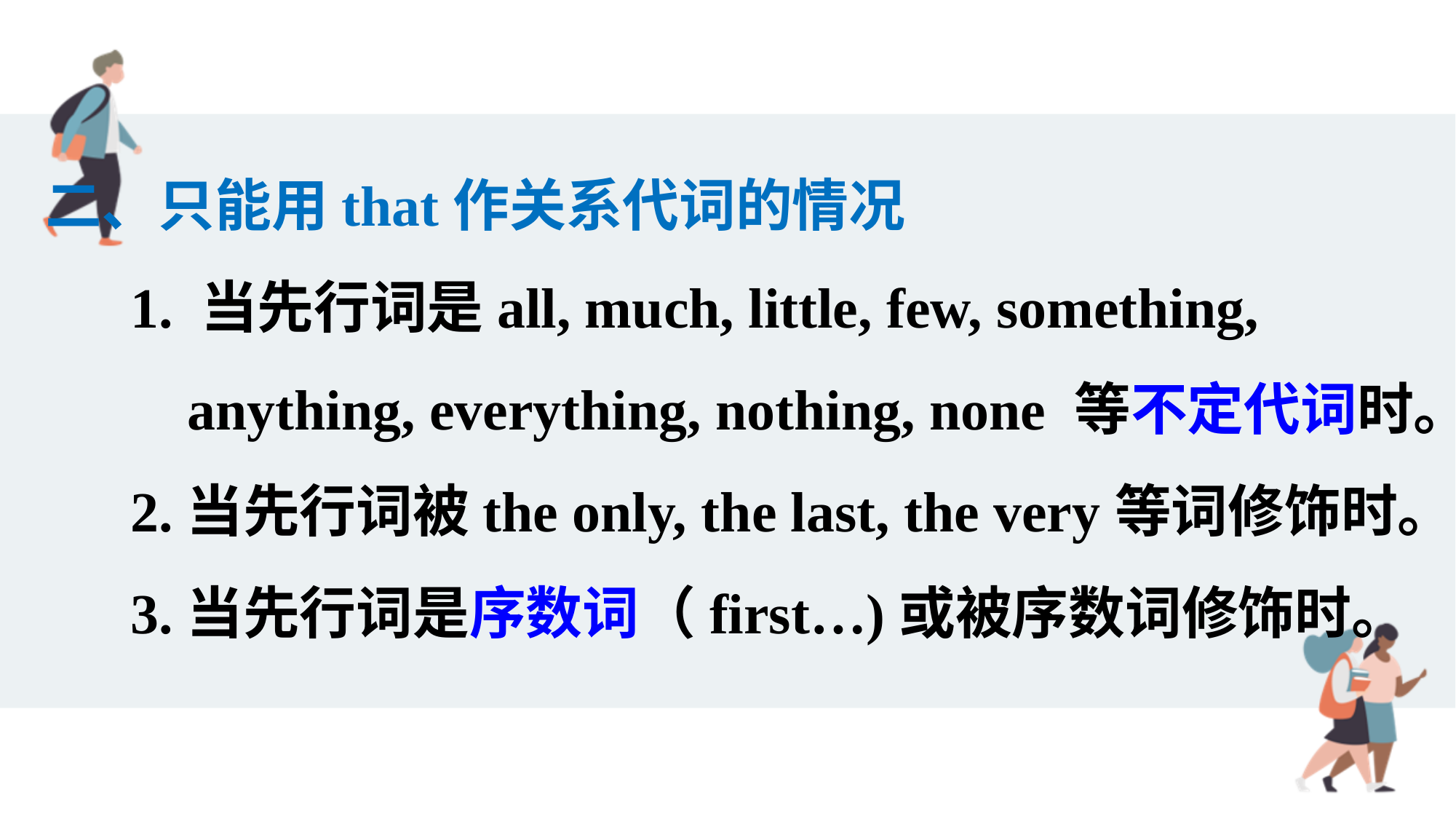

二、只能用that作关系代词的情况
      1. 当先行词是all, much, little, few, something,
          anything, everything, nothing, none 等不定代词时。
      2.当先行词被the only, the last, the very等词修饰时。
      3.当先行词是序数词（first…)或被序数词修饰时。